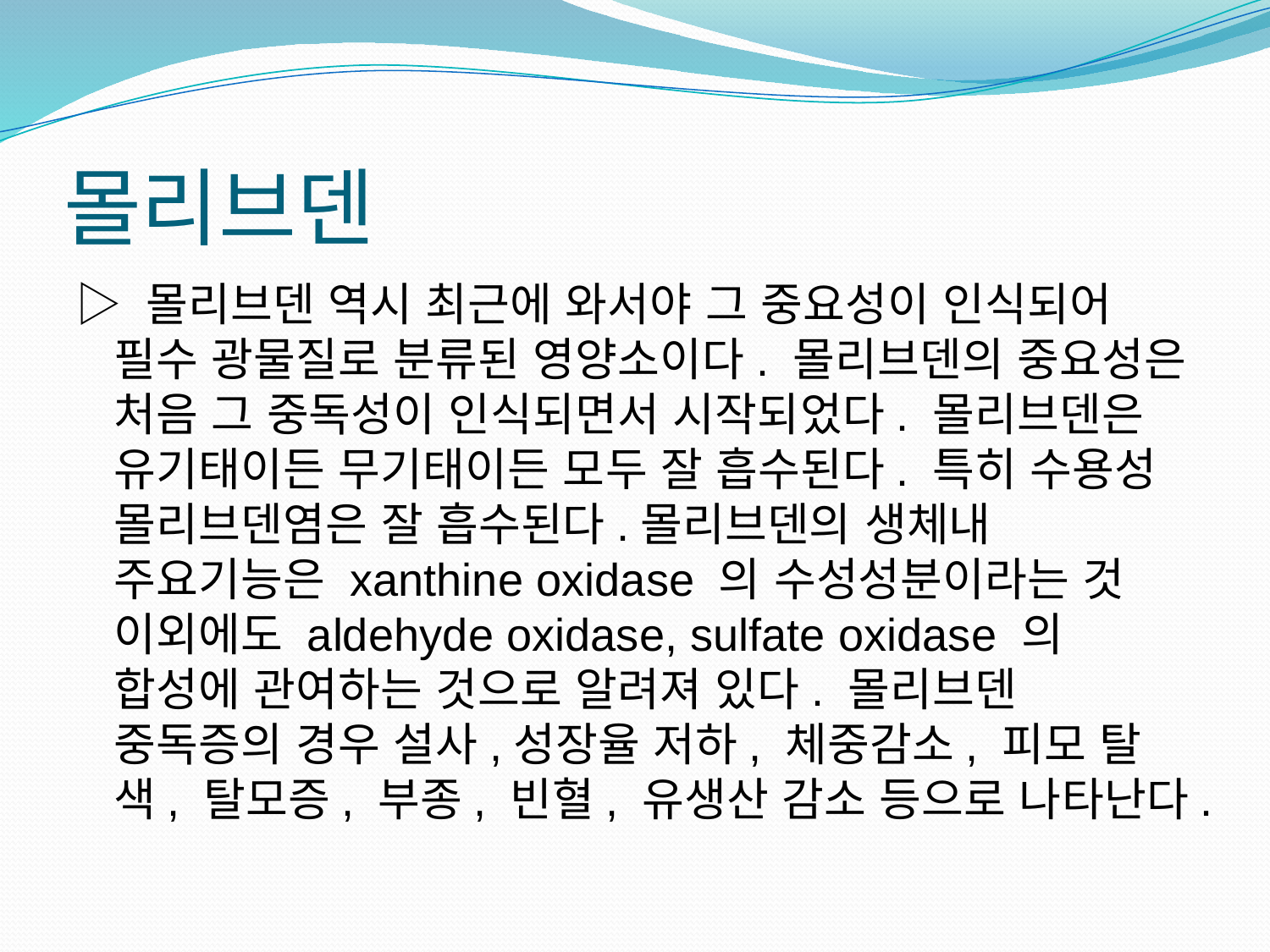

# 몰리브덴
▷ 몰리브덴 역시 최근에 와서야 그 중요성이 인식되어 필수 광물질로 분류된 영양소이다. 몰리브덴의 중요성은 처음 그 중독성이 인식되면서 시작되었다. 몰리브덴은 유기태이든 무기태이든 모두 잘 흡수된다. 특히 수용성 몰리브덴염은 잘 흡수된다.몰리브덴의 생체내 주요기능은 xanthine oxidase 의 수성성분이라는 것 이외에도 aldehyde oxidase, sulfate oxidase 의 합성에 관여하는 것으로 알려져 있다. 몰리브덴 중독증의 경우 설사,성장율 저하, 체중감소, 피모 탈색, 탈모증, 부종, 빈혈, 유생산 감소 등으로 나타난다.